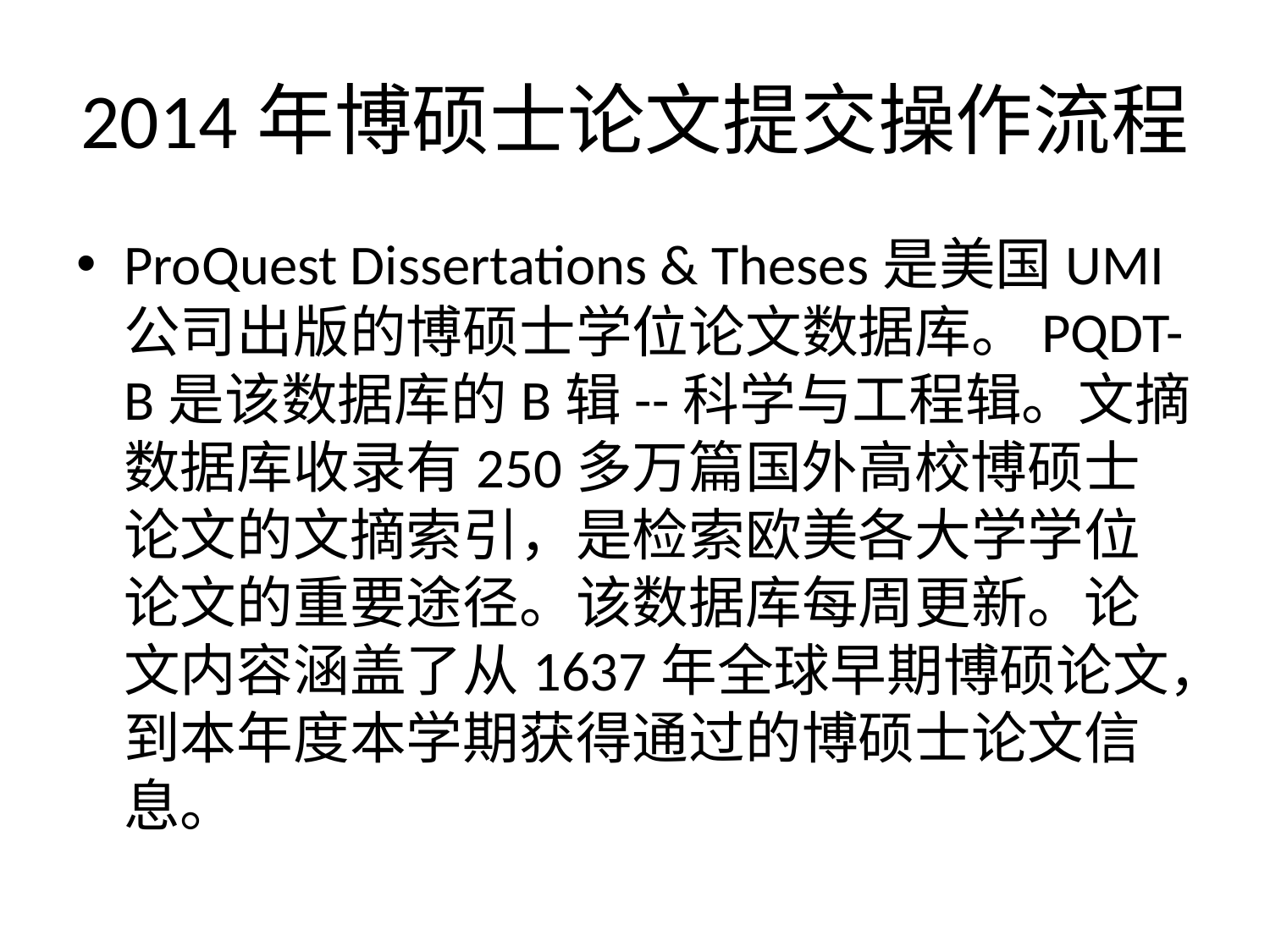

# 2014年博硕士论文提交操作流程
ProQuest Dissertations & Theses是美国UMI公司出版的博硕士学位论文数据库。PQDT-B是该数据库的B辑--科学与工程辑。文摘数据库收录有250多万篇国外高校博硕士论文的文摘索引，是检索欧美各大学学位论文的重要途径。该数据库每周更新。论文内容涵盖了从1637年全球早期博硕论文，到本年度本学期获得通过的博硕士论文信息。